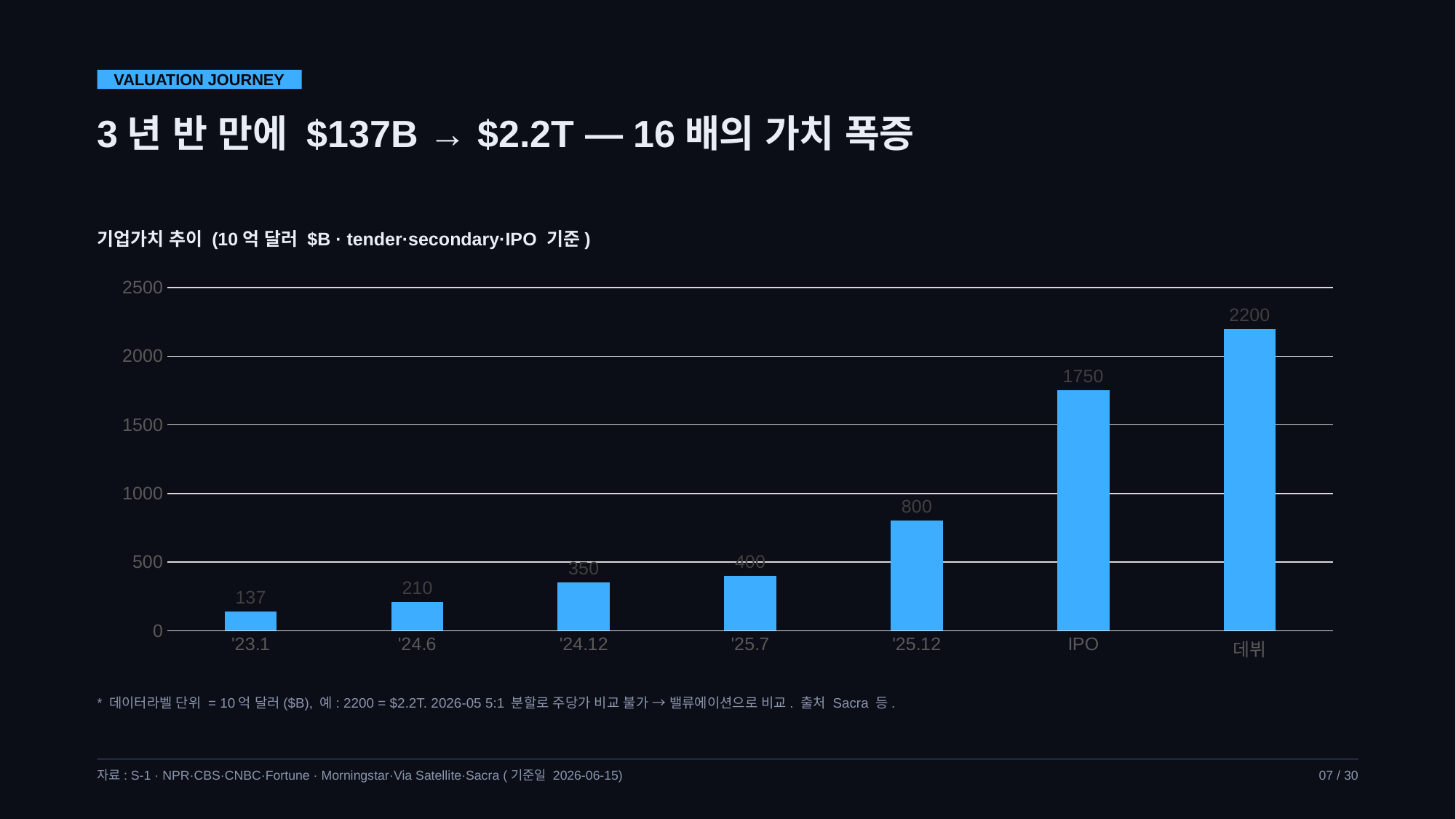

VALUATION JOURNEY
3년 반 만에 $137B → $2.2T — 16배의 가치 폭증
기업가치 추이 (10억 달러 $B · tender·secondary·IPO 기준)

### Chart

| Category |  |
|---|---|
| '23.1 | 137.0 |
| '24.6 | 210.0 |
| '24.12 | 350.0 |
| '25.7 | 400.0 |
| '25.12 | 800.0 |
| IPO | 1750.0 |
| 데뷔 | 2200.0 |
* 데이터라벨 단위 = 10억 달러($B), 예: 2200 = $2.2T. 2026-05 5:1 분할로 주당가 비교 불가 → 밸류에이션으로 비교. 출처 Sacra 등.

자료: S-1 · NPR·CBS·CNBC·Fortune · Morningstar·Via Satellite·Sacra (기준일 2026-06-15)
07 / 30